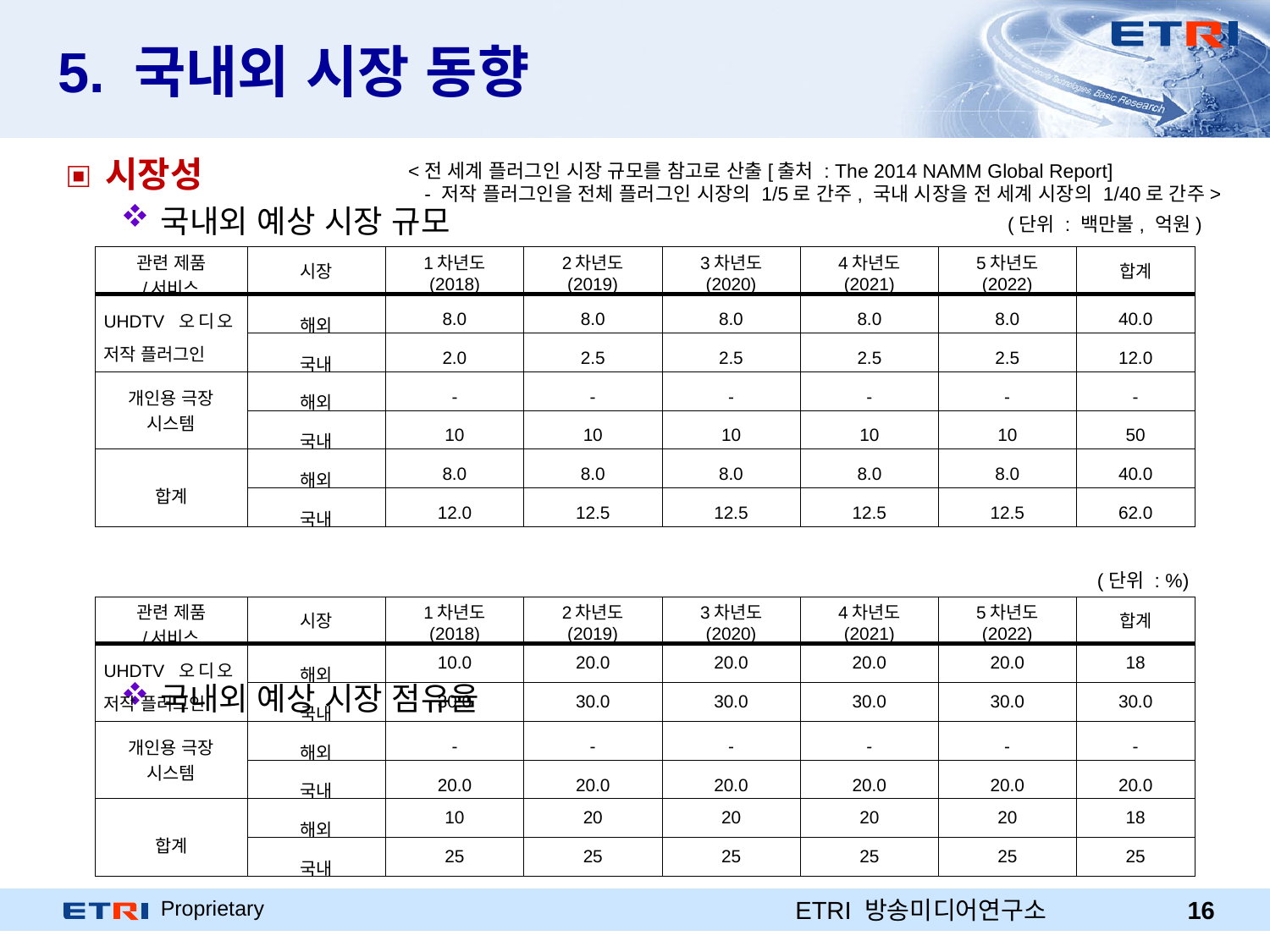

# 5. 국내외 시장 동향
시장성
국내외 예상 시장 규모

국내외 예상 시장 점유율

<전 세계 플러그인 시장 규모를 참고로 산출[출처 : The 2014 NAMM Global Report]
   - 저작 플러그인을 전체 플러그인 시장의 1/5로 간주, 국내 시장을 전 세계 시장의 1/40로 간주>
(단위 : 백만불, 억원)
| 관련 제품 /서비스 | 시장 | 1차년도 (2018) | 2차년도 (2019) | 3차년도 (2020) | 4차년도 (2021) | 5차년도 (2022) | 합계 |
| --- | --- | --- | --- | --- | --- | --- | --- |
| UHDTV 오디오 저작 플러그인 | 해외 | 8.0 | 8.0 | 8.0 | 8.0 | 8.0 | 40.0 |
|  | 국내 | 2.0 | 2.5 | 2.5 | 2.5 | 2.5 | 12.0 |
| 개인용 극장 시스템 | 해외 | - | - | - | - | - | - |
|  | 국내 | 10 | 10 | 10 | 10 | 10 | 50 |
| 합계 | 해외 | 8.0 | 8.0 | 8.0 | 8.0 | 8.0 | 40.0 |
|  | 국내 | 12.0 | 12.5 | 12.5 | 12.5 | 12.5 | 62.0 |
(단위 : %)
| 관련 제품 /서비스 | 시장 | 1차년도 (2018) | 2차년도 (2019) | 3차년도 (2020) | 4차년도 (2021) | 5차년도 (2022) | 합계 |
| --- | --- | --- | --- | --- | --- | --- | --- |
| UHDTV 오디오 저작 플러그인 | 해외 | 10.0 | 20.0 | 20.0 | 20.0 | 20.0 | 18 |
|  | 국내 | 30.0 | 30.0 | 30.0 | 30.0 | 30.0 | 30.0 |
| 개인용 극장 시스템 | 해외 | - | - | - | - | - | - |
|  | 국내 | 20.0 | 20.0 | 20.0 | 20.0 | 20.0 | 20.0 |
| 합계 | 해외 | 10 | 20 | 20 | 20 | 20 | 18 |
|  | 국내 | 25 | 25 | 25 | 25 | 25 | 25 |
ETRI 방송미디어연구소
16